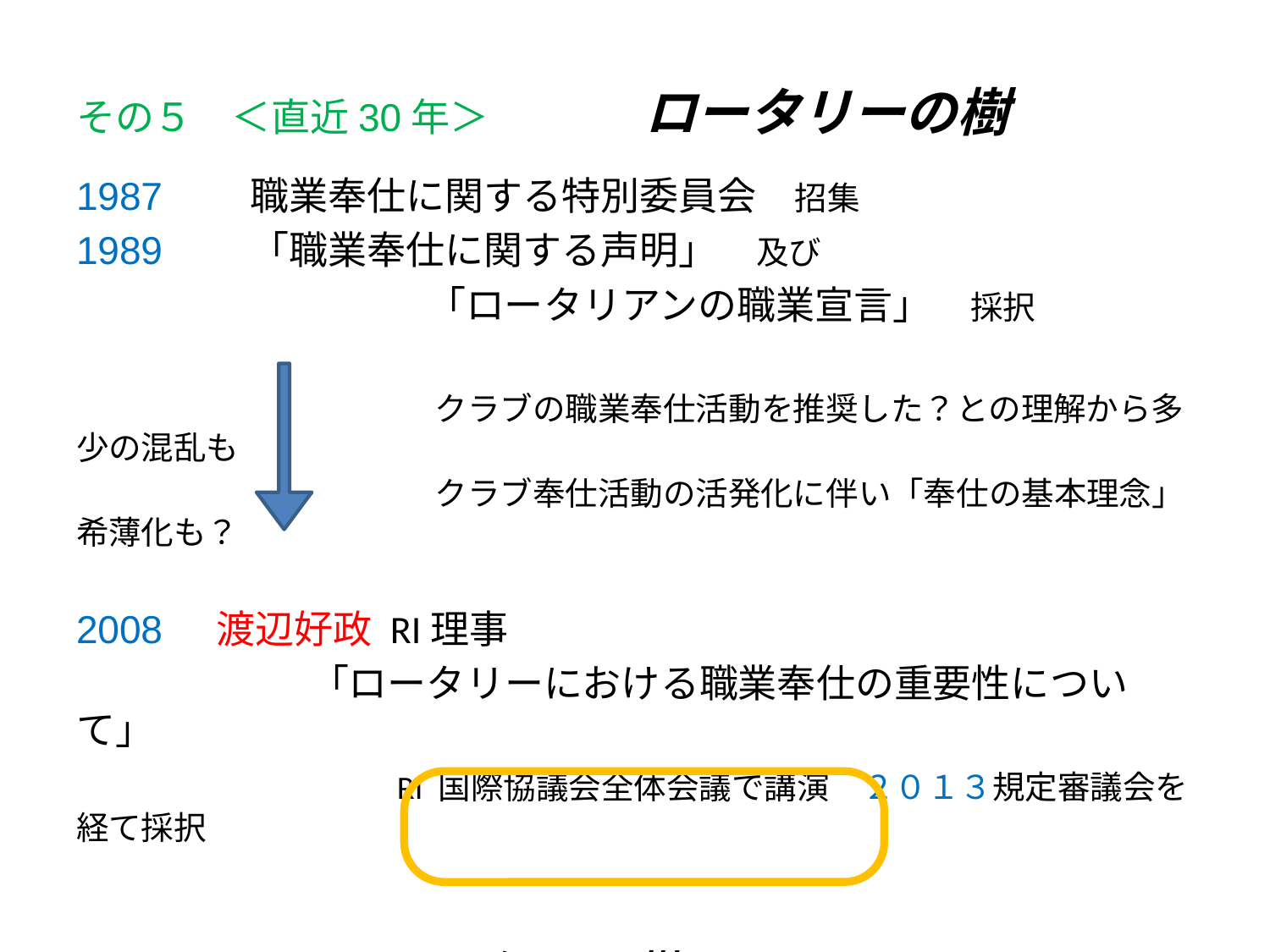

# その５　＜直近30年＞　　　　ロータリーの樹

1987　　職業奉仕に関する特別委員会　招集
1989　　「職業奉仕に関する声明」　及び
　　　　　　　　　「ロータリアンの職業宣言」　採択

　　　　　　　　　　　クラブの職業奉仕活動を推奨した？との理解から多少の混乱も
　　　　　　　　　　　クラブ奉仕活動の活発化に伴い「奉仕の基本理念」希薄化も？

2008     渡辺好政 RI理事
　　　　　　「ロータリーにおける職業奉仕の重要性について」
　　　　　　　　RI 国際協議会全体会議で講演　２０１３規定審議会を経て採択

ロータリーの樹・２００８